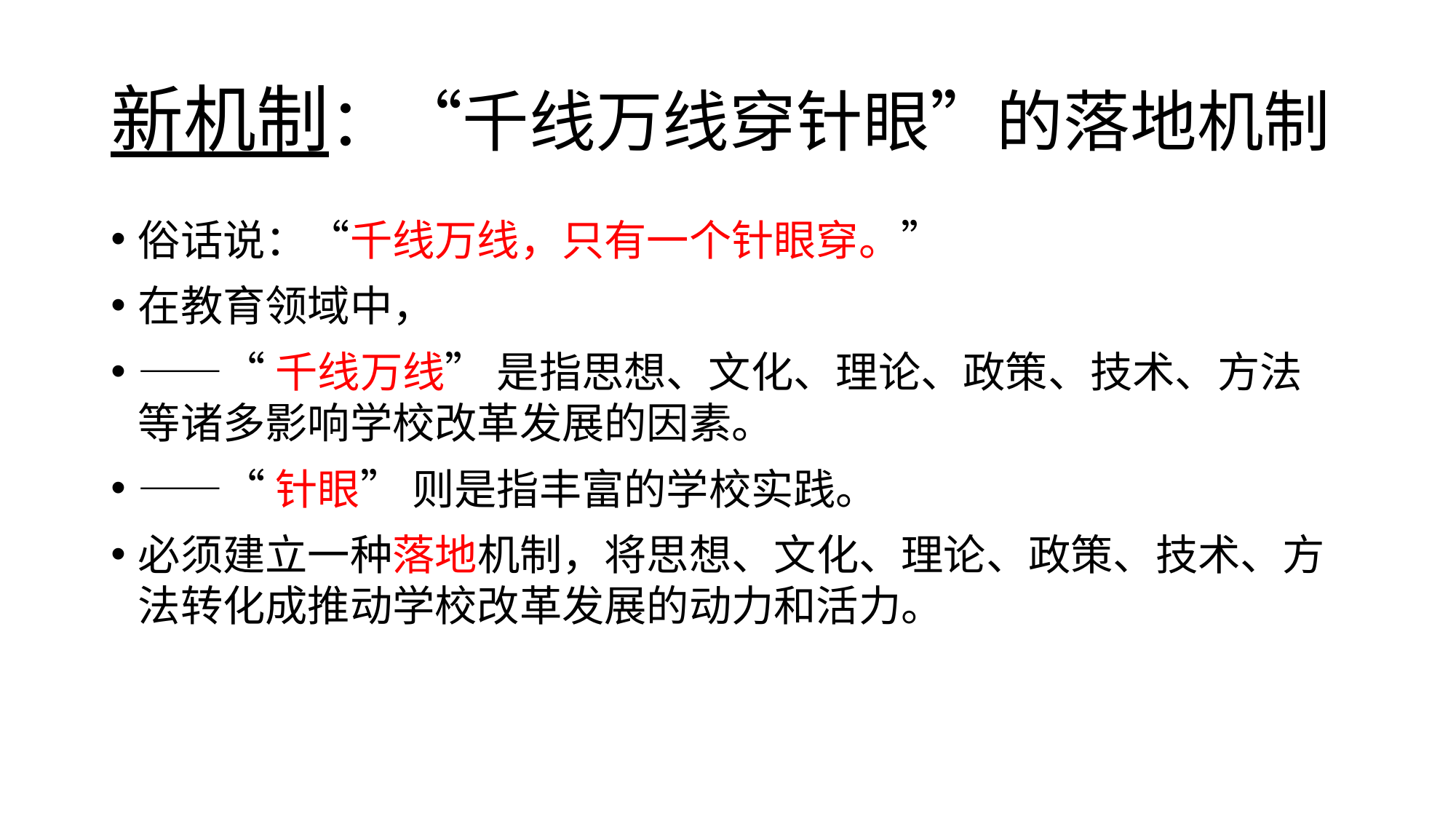

# 新机制：“千线万线穿针眼”的落地机制
俗话说：“千线万线，只有一个针眼穿。”
在教育领域中，
——“千线万线” 是指思想、文化、理论、政策、技术、方法等诸多影响学校改革发展的因素。
——“针眼” 则是指丰富的学校实践。
必须建立一种落地机制，将思想、文化、理论、政策、技术、方法转化成推动学校改革发展的动力和活力。